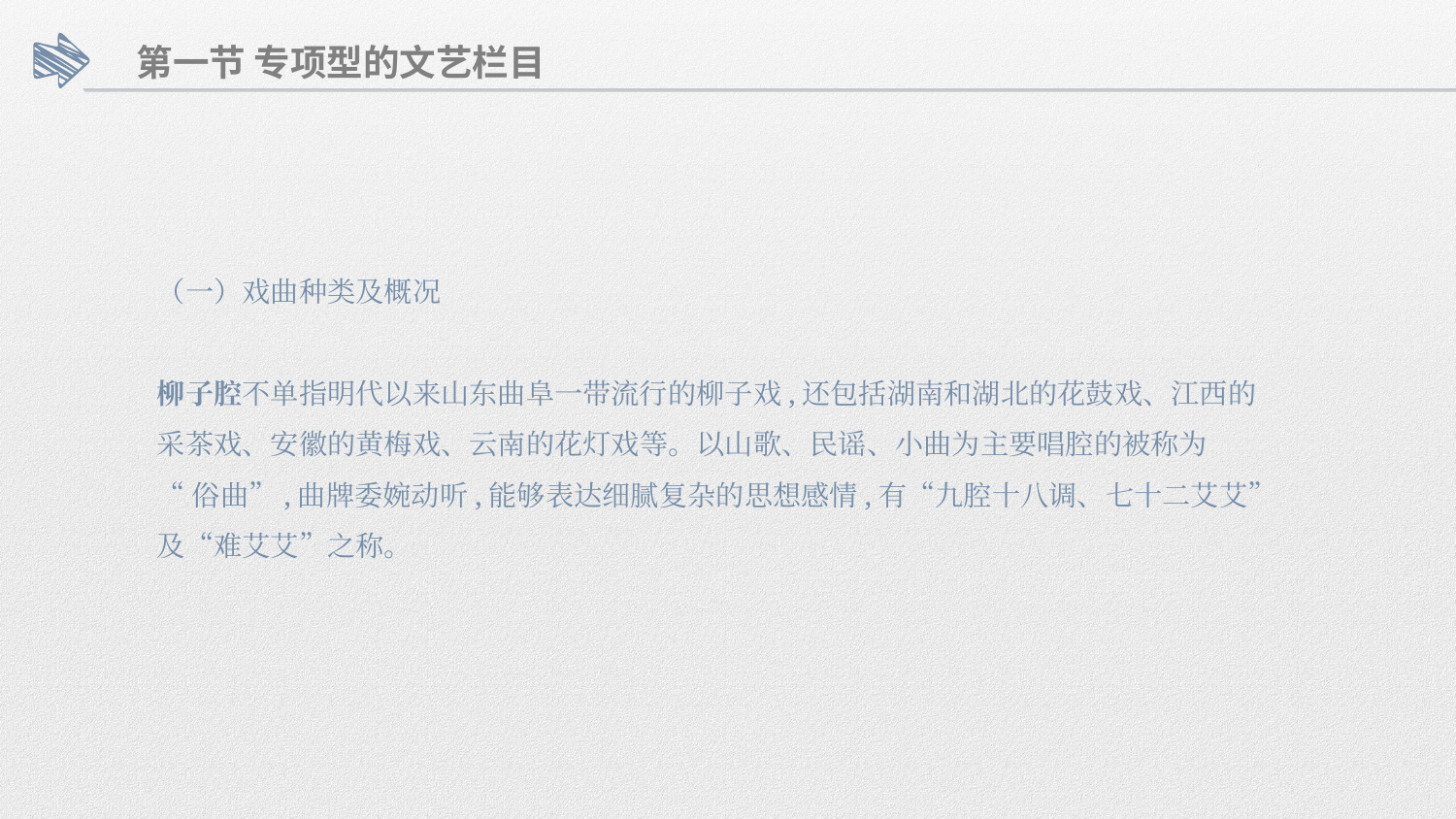

第一节 专项型的文艺栏目
（一）戏曲种类及概况

柳子腔不单指明代以来山东曲阜一带流行的柳子戏,还包括湖南和湖北的花鼓戏、江西的
采茶戏、安徽的黄梅戏、云南的花灯戏等。以山歌、民谣、小曲为主要唱腔的被称为
“俗曲”,曲牌委婉动听,能够表达细腻复杂的思想感情,有“九腔十八调、七十二艾艾”
及“难艾艾”之称。